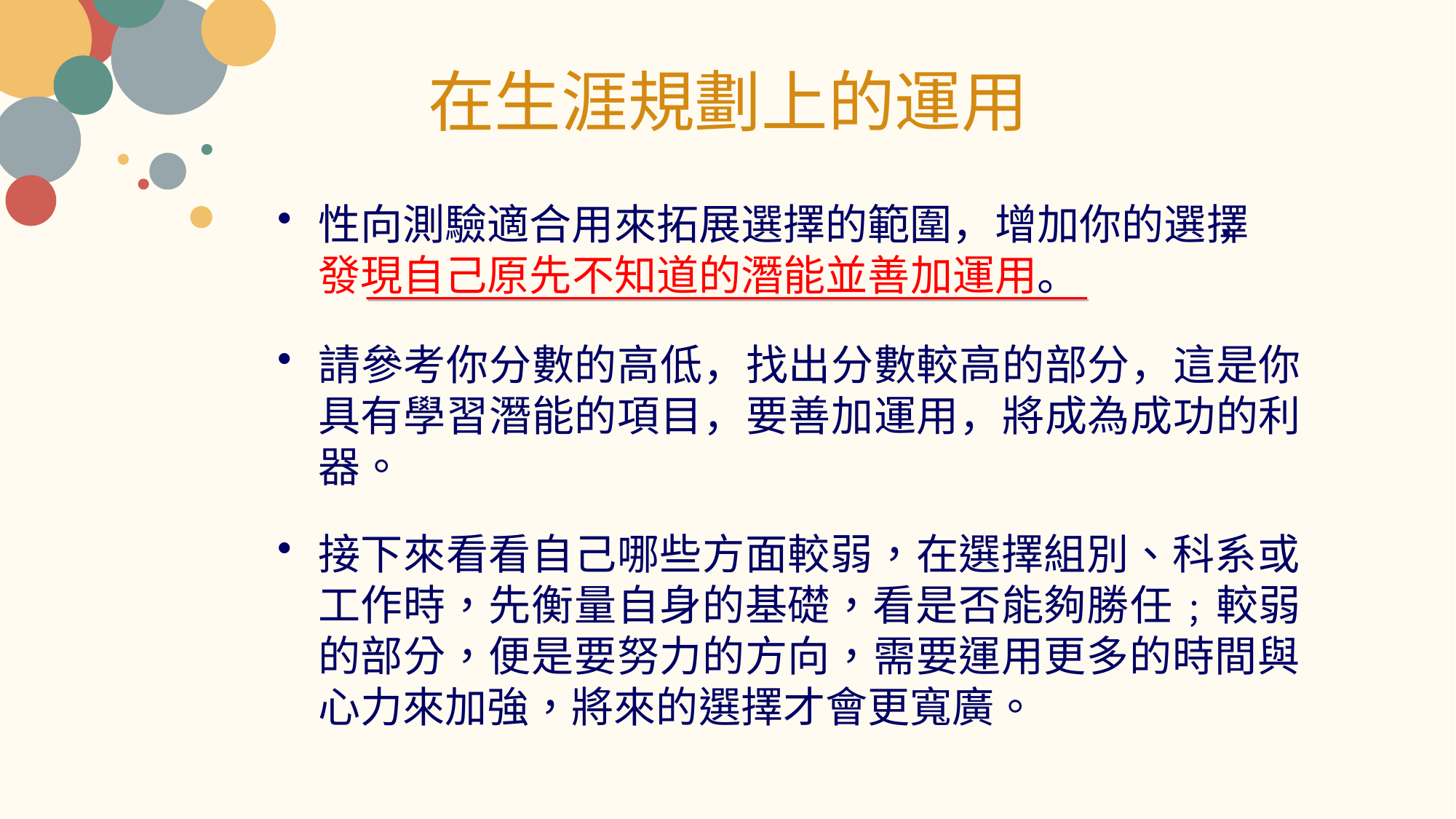

# 在生涯規劃上的運用
性向測驗適合用來拓展選擇的範圍，增加你的選擇 ，發現自己原先不知道的潛能並善加運用。
請參考你分數的高低，找出分數較高的部分，這是你具有學習潛能的項目，要善加運用，將成為成功的利器。
接下來看看自己哪些方面較弱，在選擇組別、科系或工作時，先衡量自身的基礎，看是否能夠勝任﹔較弱的部分，便是要努力的方向，需要運用更多的時間與心力來加強，將來的選擇才會更寬廣。